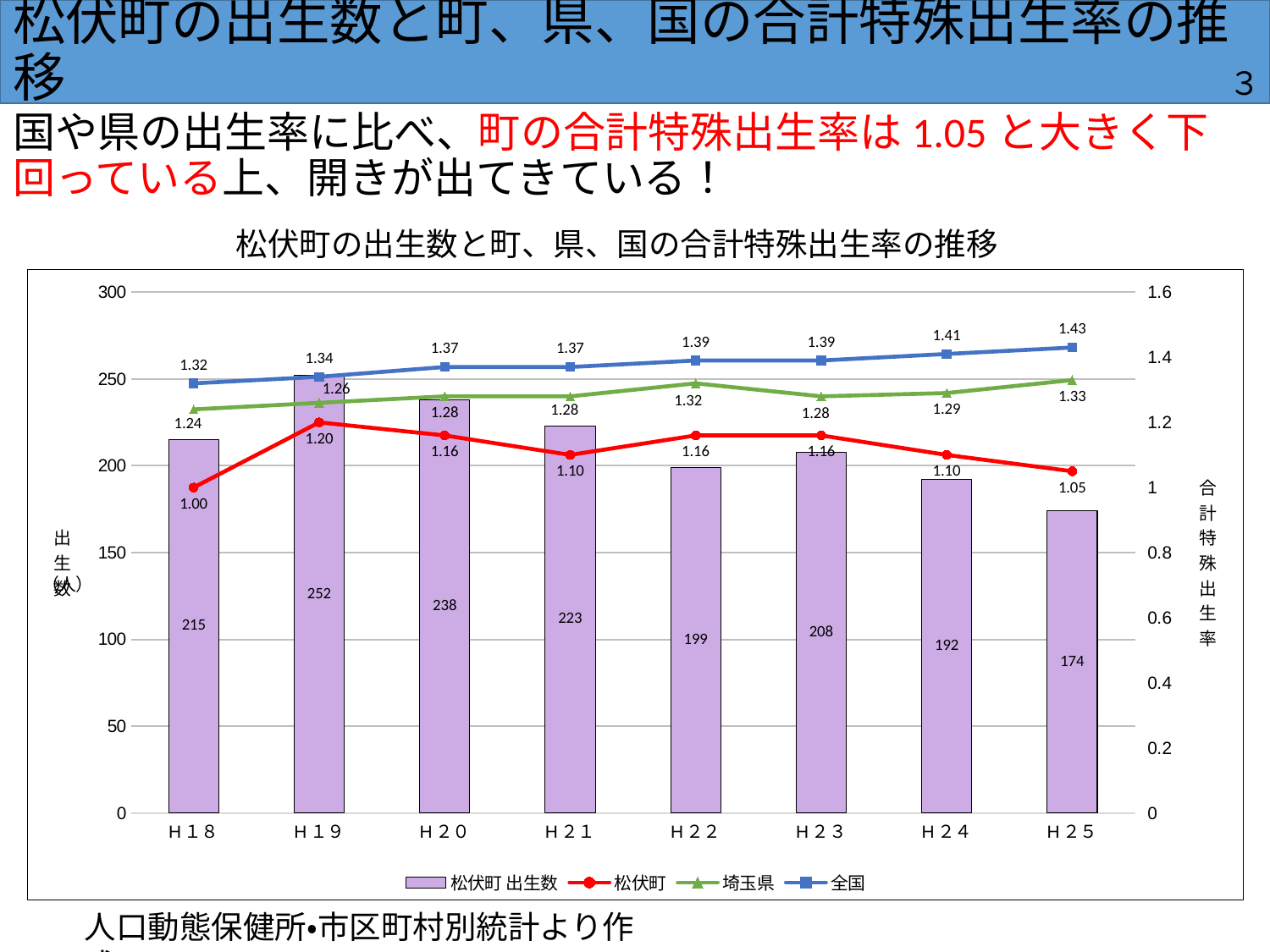

# 松伏町の出生数と町、県、国の合計特殊出生率の推移
３
国や県の出生率に比べ、町の合計特殊出生率は1.05と大きく下回っている上、開きが出てきている！
松伏町の出生数と町、県、国の合計特殊出生率の推移

### Chart

| Category | 松伏町 出生数 | 松伏町 | 埼玉県 | 全国 |
|---|---|---|---|---|
| H１８ | 215.0 | 1.0 | 1.24 | 1.32 |
| H１９ | 252.0 | 1.2 | 1.26 | 1.34 |
| H２０ | 238.0 | 1.1599999999999984 | 1.28 | 1.37 |
| H２１ | 223.0 | 1.1 | 1.28 | 1.37 |
| H２２ | 199.0 | 1.1599999999999984 | 1.32 | 1.3900000000000001 |
| H２３ | 208.0 | 1.1599999999999984 | 1.28 | 1.3900000000000001 |
| H２４ | 192.0 | 1.1 | 1.29 | 1.41 |
| H２５ | 174.0 | 1.05 | 1.33 | 1.43 |
人口動態保健所・市区町村別統計より作成